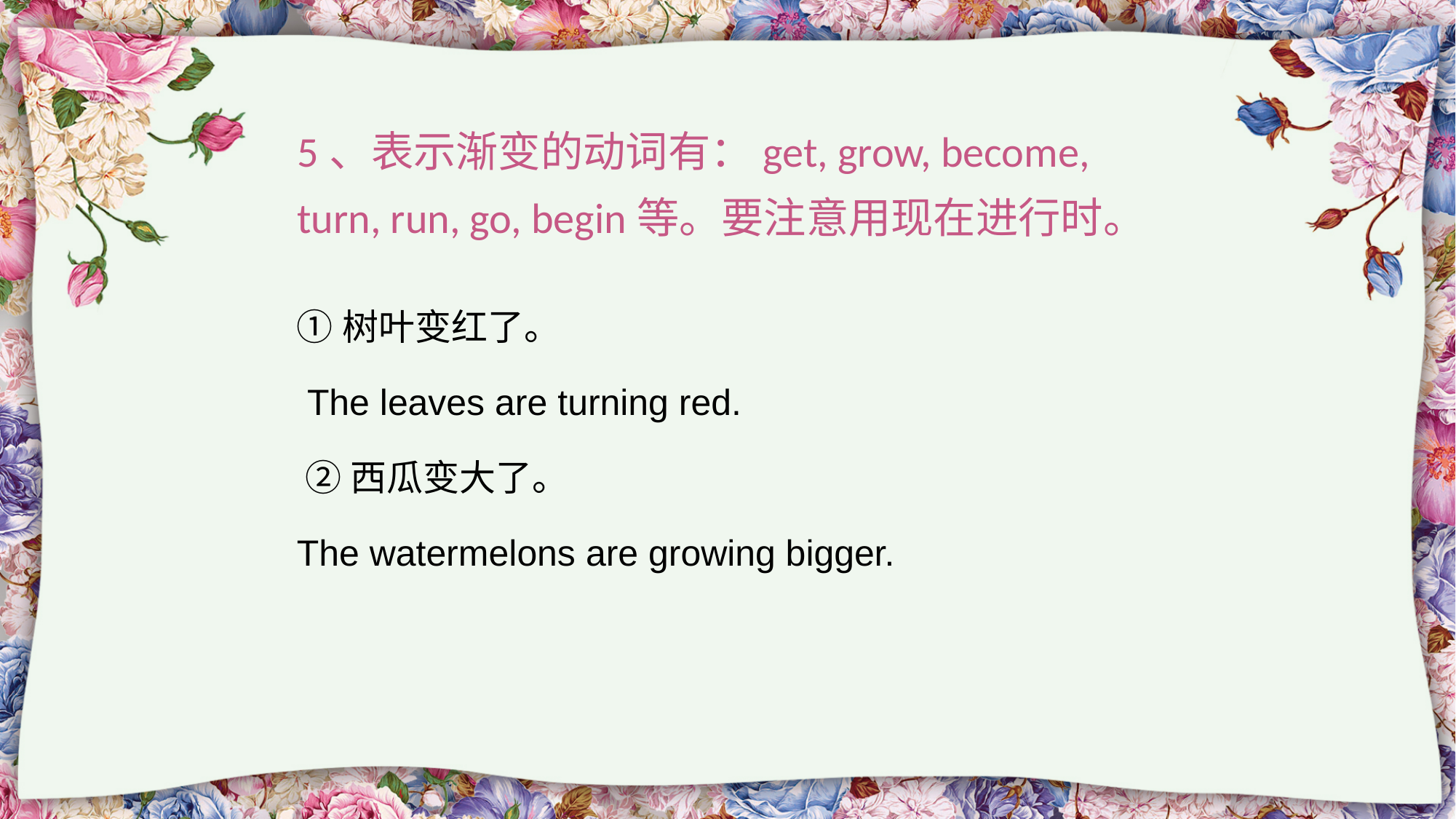

# 5、表示渐变的动词有：get, grow, become, turn, run, go, begin等。要注意用现在进行时。
①树叶变红了。
 The leaves are turning red.
 ②西瓜变大了。
The watermelons are growing bigger.